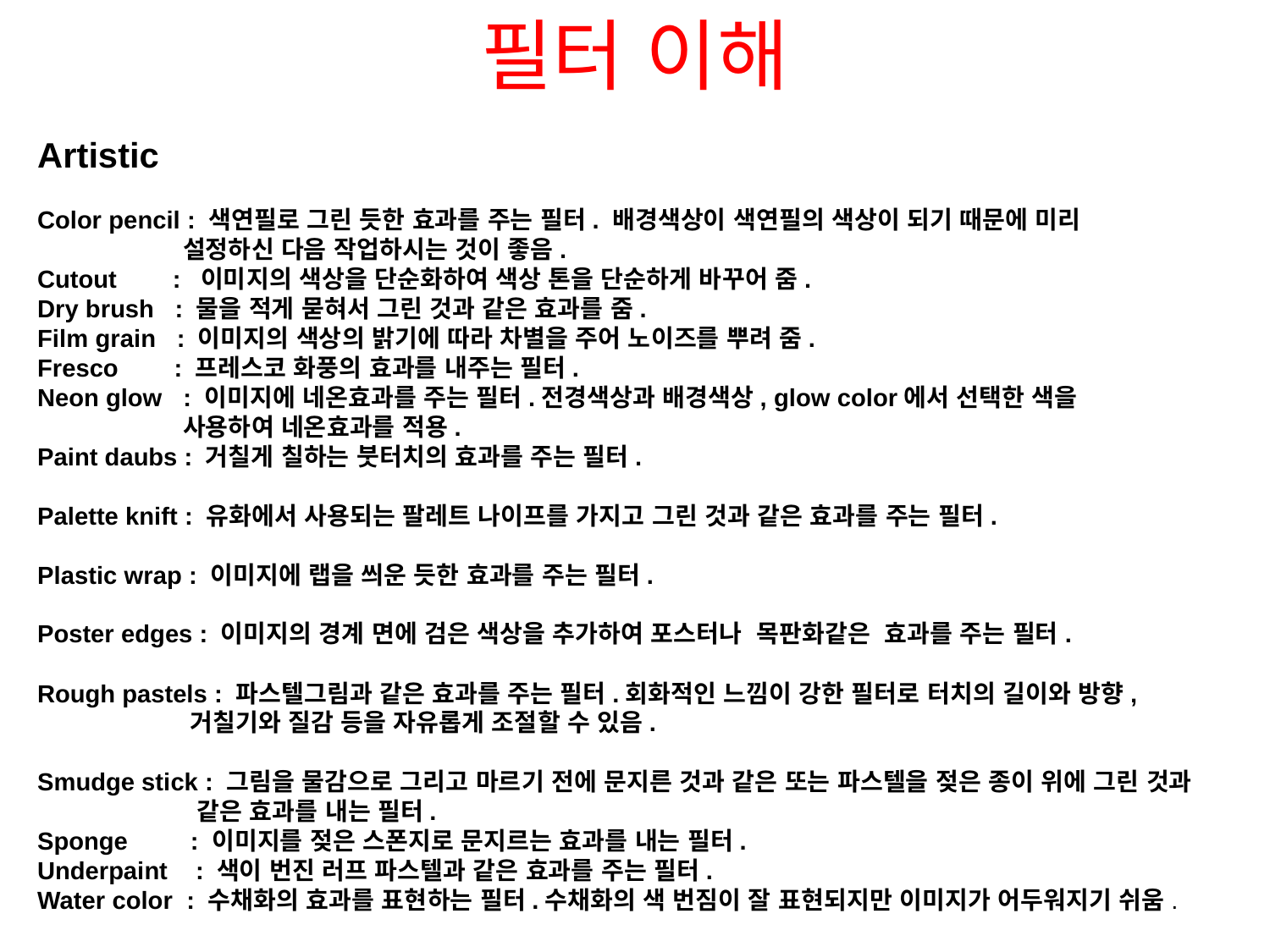

필터 이해

Artistic
Color pencil : 색연필로 그린 듯한 효과를 주는 필터. 배경색상이 색연필의 색상이 되기 때문에 미리
                    설정하신 다음 작업하시는 것이 좋음.
Cutout        :  이미지의 색상을 단순화하여 색상 톤을 단순하게 바꾸어 줌.
Dry brush   : 물을 적게 묻혀서 그린 것과 같은 효과를 줌.
Film grain   : 이미지의 색상의 밝기에 따라 차별을 주어 노이즈를 뿌려 줌.
Fresco        : 프레스코 화풍의 효과를 내주는 필터.
Neon glow   : 이미지에 네온효과를 주는 필터.전경색상과 배경색상, glow color에서 선택한 색을
                    사용하여 네온효과를 적용.
Paint daubs : 거칠게 칠하는 붓터치의 효과를 주는 필터.
Palette knift : 유화에서 사용되는 팔레트 나이프를 가지고 그린 것과 같은 효과를 주는 필터.
Plastic wrap : 이미지에 랩을 씌운 듯한 효과를 주는 필터.
Poster edges : 이미지의 경계 면에 검은 색상을 추가하여 포스터나  목판화같은  효과를 주는 필터.
Rough pastels : 파스텔그림과 같은 효과를 주는 필터.회화적인 느낌이 강한 필터로 터치의 길이와 방향,
                     거칠기와 질감 등을 자유롭게 조절할 수 있음.
Smudge stick : 그림을 물감으로 그리고 마르기 전에 문지른 것과 같은 또는 파스텔을 젖은 종이 위에 그린 것과
                      같은 효과를 내는 필터.
Sponge         : 이미지를 젖은 스폰지로 문지르는 효과를 내는 필터.
Underpaint    : 색이 번진 러프 파스텔과 같은 효과를 주는 필터.
Water color  : 수채화의 효과를 표현하는 필터.수채화의 색 번짐이 잘 표현되지만 이미지가 어두워지기 쉬움.